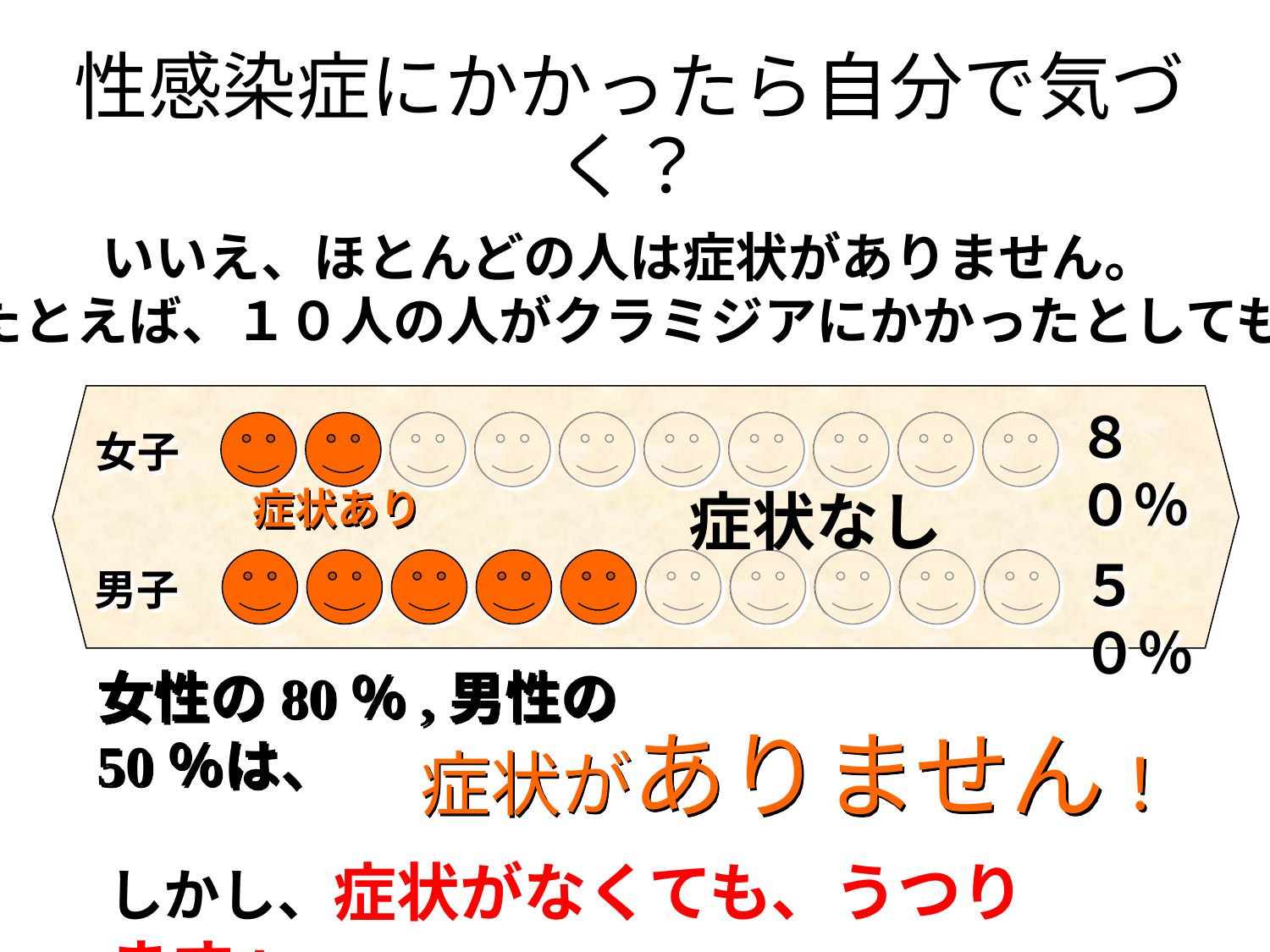

性感染症にかかったら自分で気づく？
いいえ、ほとんどの人は症状がありません。
たとえば、１０人の人がクラミジアにかかったとしても

８０％

５０％

女子
症状あり
症状なし

男子
女性の80％,男性の50％は、
症状がありません！
しかし、症状がなくても、うつります!